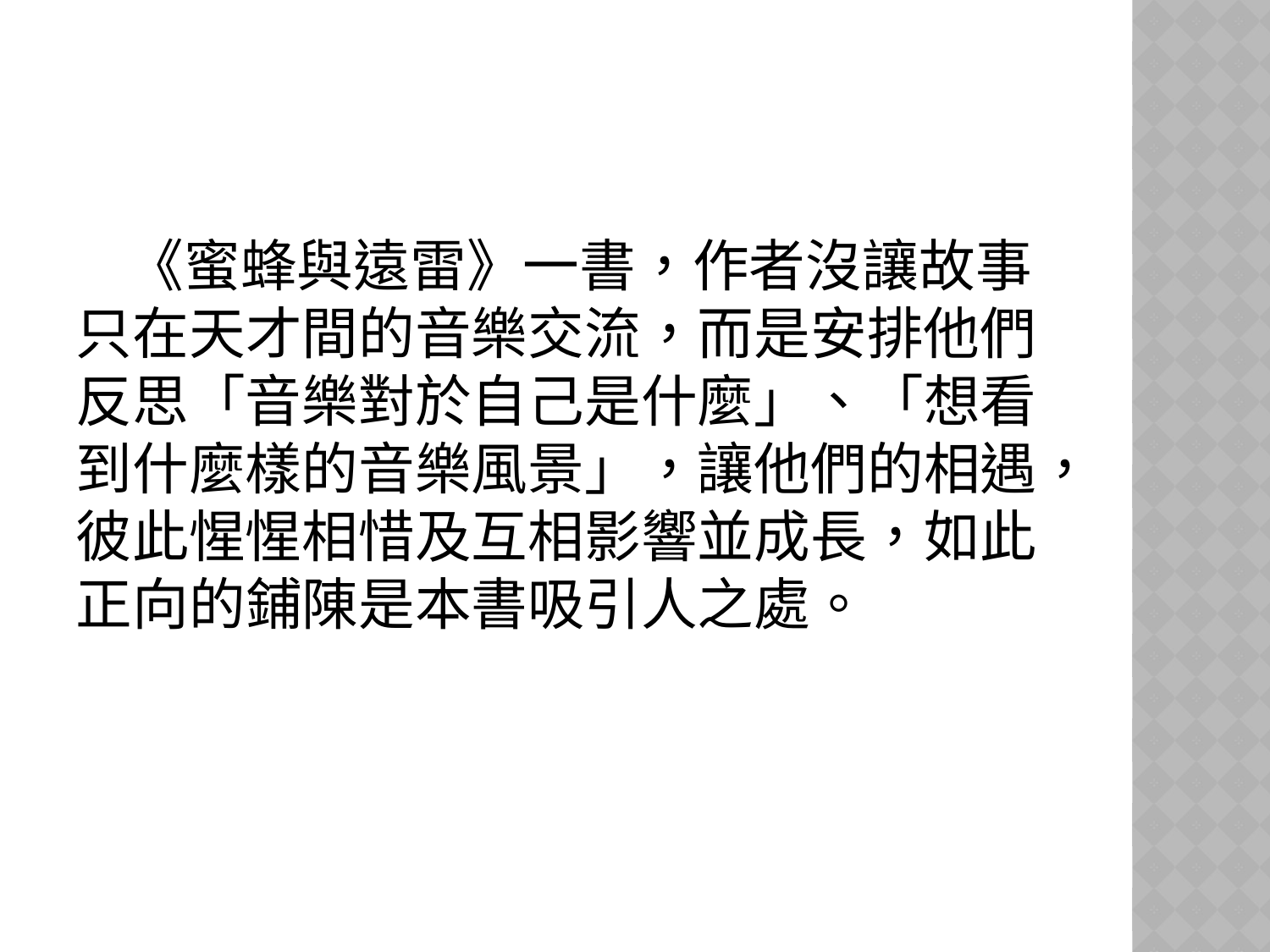

#
   《蜜蜂與遠雷》一書，作者沒讓故事只在天才間的音樂交流，而是安排他們反思「音樂對於自己是什麼」、「想看到什麼樣的音樂風景」，讓他們的相遇，彼此惺惺相惜及互相影響並成長，如此正向的鋪陳是本書吸引人之處。